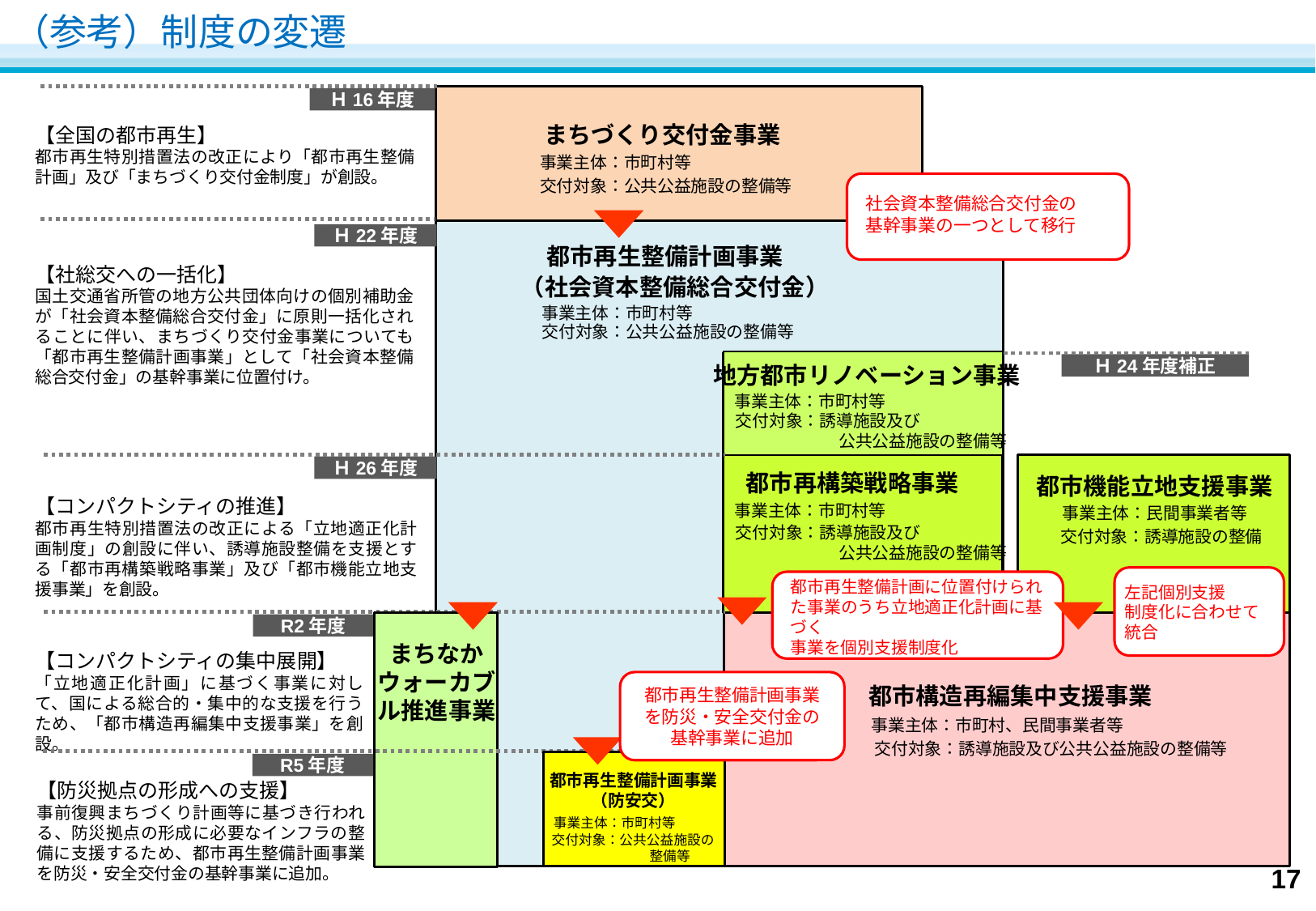

# （参考）制度の変遷

Ｈ16年度
まちづくり交付金事業
【全国の都市再生】
都市再生特別措置法の改正により「都市再生整備計画」及び「まちづくり交付金制度」が創設。
事業主体：市町村等
交付対象：公共公益施設の整備等

社会資本整備総合交付金の
基幹事業の一つとして移行

Ｈ22年度
都市再生整備計画事業
【社総交への一括化】
国土交通省所管の地方公共団体向けの個別補助金が「社会資本整備総合交付金」に原則一括化されることに伴い、まちづくり交付金事業についても「都市再生整備計画事業」として「社会資本整備総合交付金」の基幹事業に位置付け。
（社会資本整備総合交付金）
事業主体：市町村等
交付対象：公共公益施設の整備等

Ｈ24年度補正
地方都市リノベーション事業
事業主体：市町村等
交付対象：誘導施設及び
　　　　　     公共公益施設の整備等

Ｈ26年度
都市再構築戦略事業
都市機能立地支援事業
事業主体：市町村等
事業主体：民間事業者等
【コンパクトシティの推進】
都市再生特別措置法の改正による「立地適正化計画制度」の創設に伴い、誘導施設整備を支援とする「都市再構築戦略事業」及び「都市機能立地支援事業」を創設。
交付対象：誘導施設及び
　　　　　     公共公益施設の整備等
交付対象：誘導施設の整備

左記個別支援
制度化に合わせて
統合
都市再生整備計画に位置付けられた事業のうち立地適正化計画に基づく
事業を個別支援制度化

R2年度
まちなかウォーカブル推進事業
【コンパクトシティの集中展開】
「立地適正化計画」に基づく事業に対して、国による総合的・集中的な支援を行うため、「都市構造再編集中支援事業」を創設。
都市再生整備計画事業を防災・安全交付金の
基幹事業に追加
事業主体：市町村、民間事業者等
交付対象：誘導施設及び公共公益施設の整備等

R5年度
都市再生整備計画事業
（防安交）
【防災拠点の形成への支援】
事前復興まちづくり計画等に基づき行われる、防災拠点の形成に必要なインフラの整備に支援するため、都市再生整備計画事業を防災・安全交付金の基幹事業に追加。
都市構造再編集中支援事業
事業主体：市町村等
交付対象：公共公益施設の
　　　　　　　 整備等
17